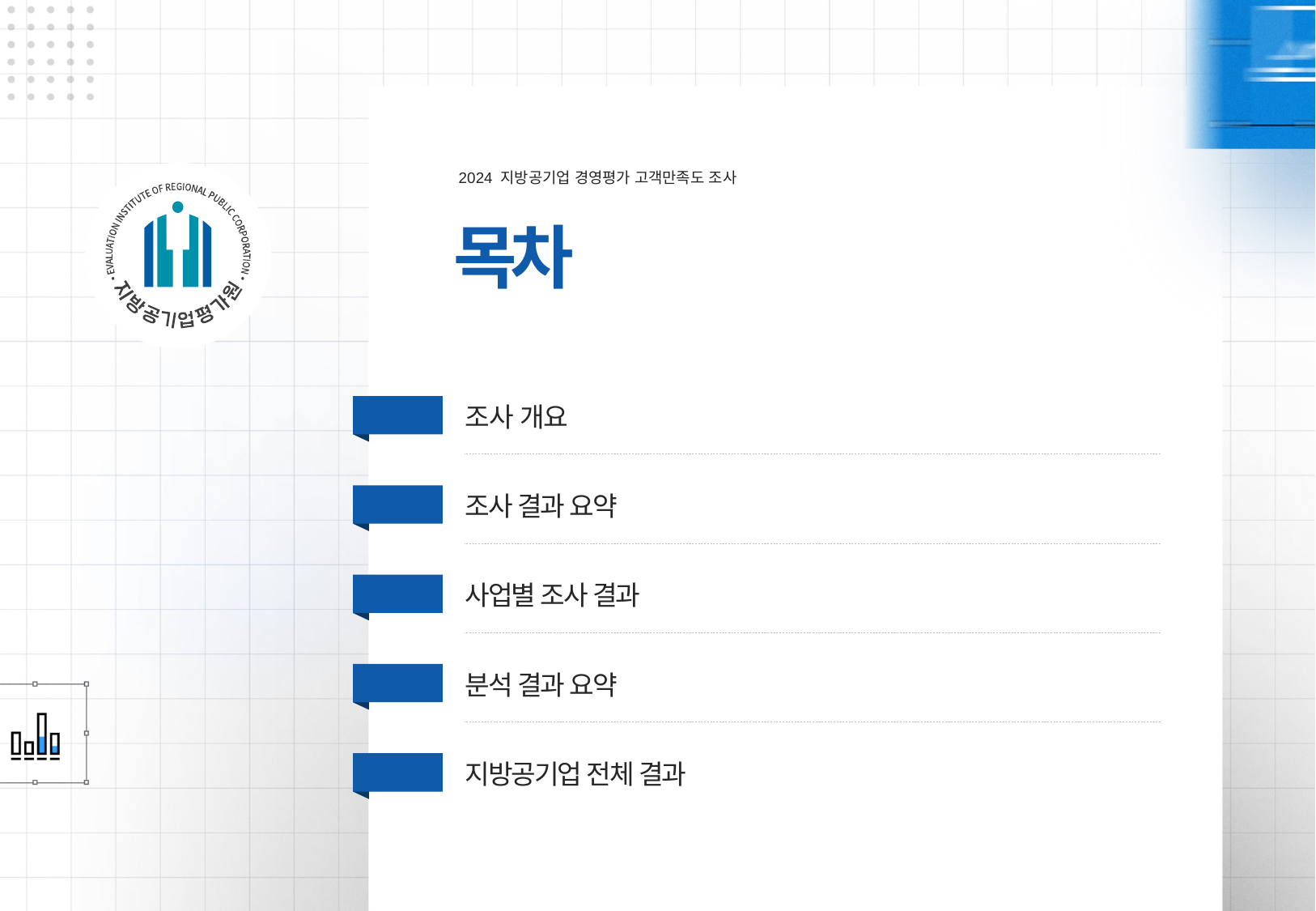

2024 지방공기업 경영평가 고객만족도 조사
목차
조사 개요

Ⅰ

조사 결과 요약

Ⅱ

사업별 조사 결과

Ⅲ

분석 결과 요약

Ⅳ

지방공기업 전체 결과

Ⅴ